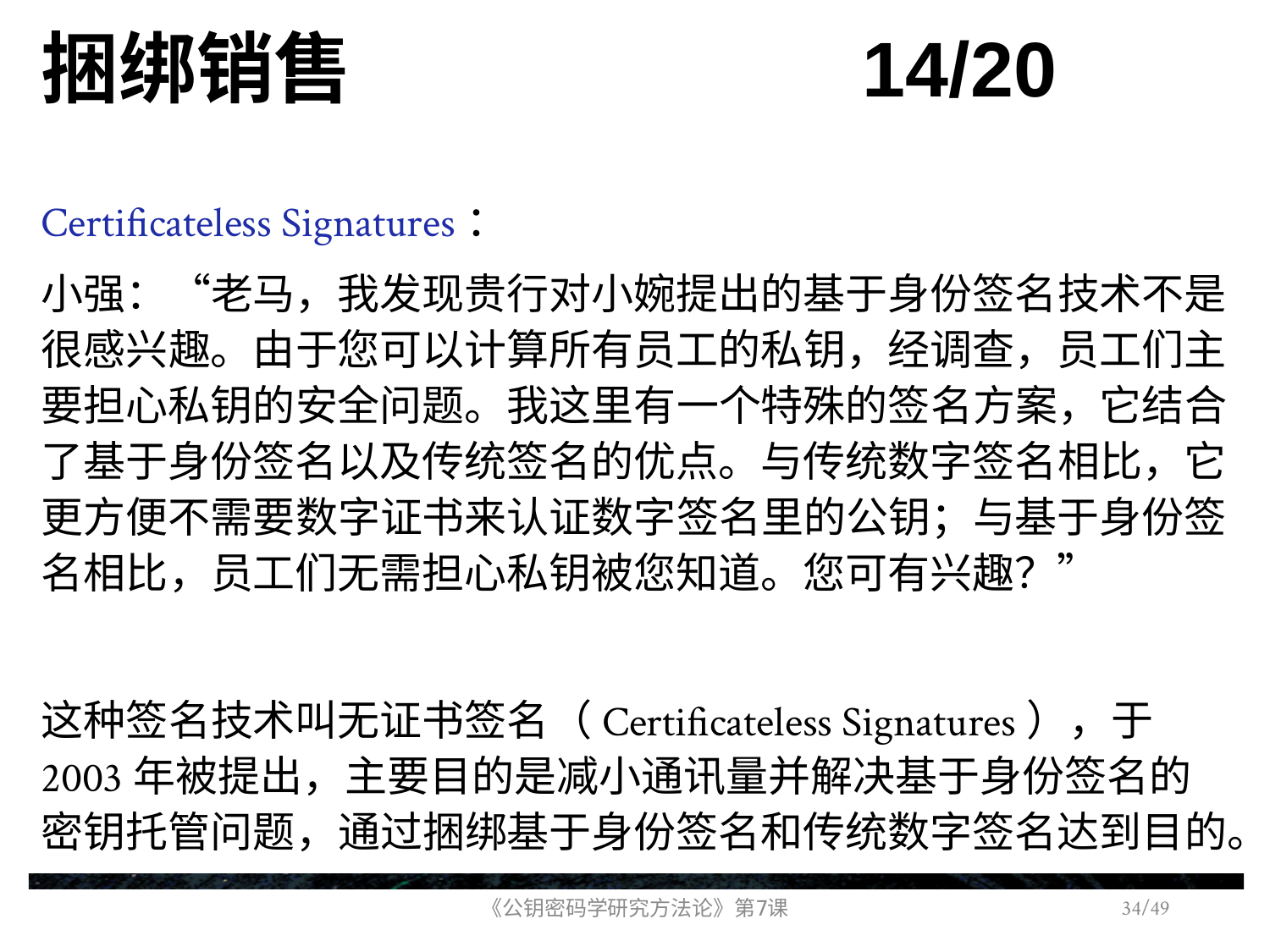

# 捆绑销售                            14/20
Certificateless Signatures：
小强：“老马，我发现贵行对小婉提出的基于身份签名技术不是很感兴趣。由于您可以计算所有员工的私钥，经调查，员工们主要担心私钥的安全问题。我这里有一个特殊的签名方案，它结合了基于身份签名以及传统签名的优点。与传统数字签名相比，它更方便不需要数字证书来认证数字签名里的公钥；与基于身份签名相比，员工们无需担心私钥被您知道。您可有兴趣？”

这种签名技术叫无证书签名（Certificateless Signatures），于2003年被提出，主要目的是减小通讯量并解决基于身份签名的密钥托管问题，通过捆绑基于身份签名和传统数字签名达到目的。
《公钥密码学研究方法论》第7课
34/49